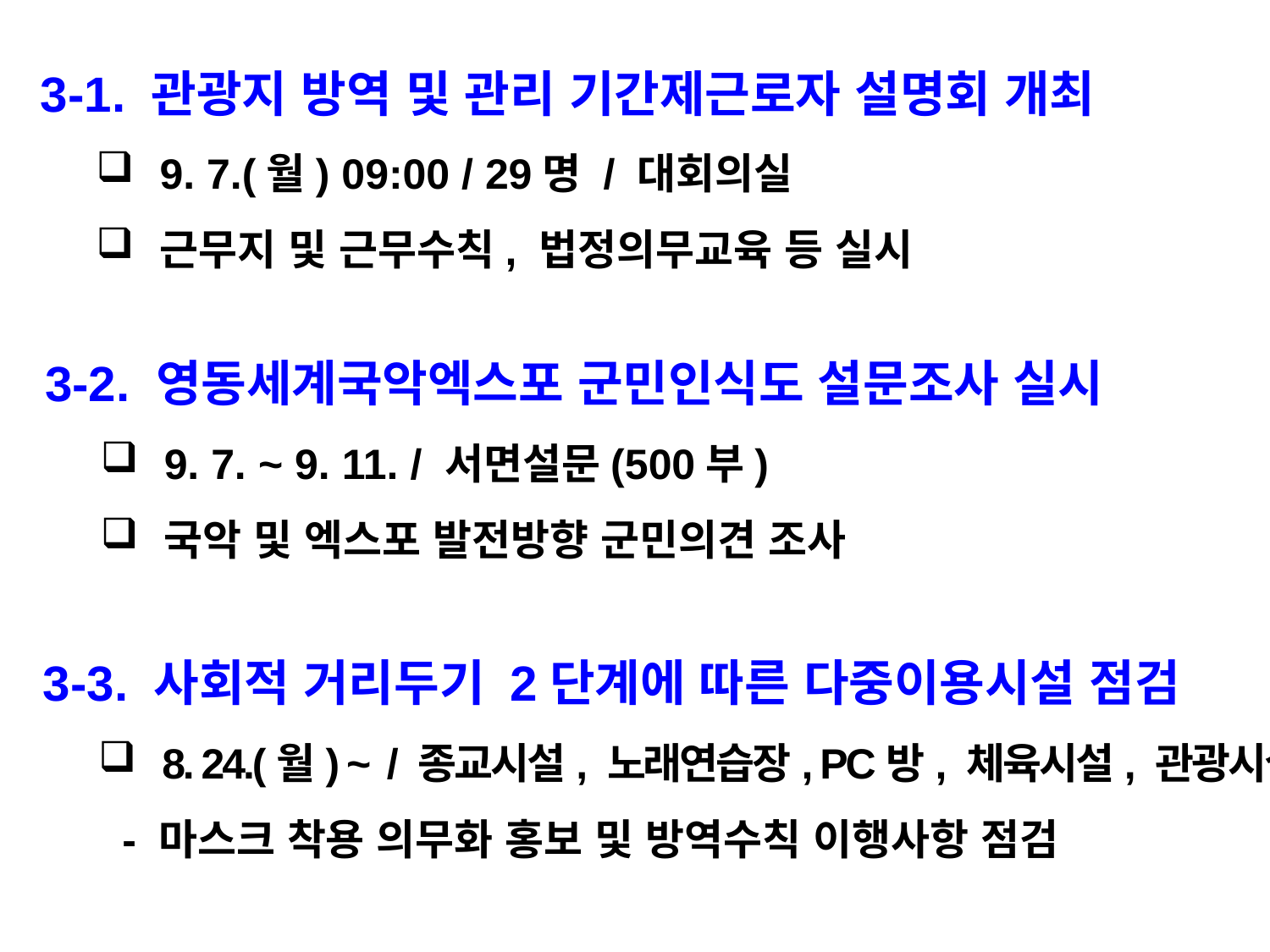

3-1. 관광지 방역 및 관리 기간제근로자 설명회 개최
9. 7.(월) 09:00 / 29명 / 대회의실
근무지 및 근무수칙, 법정의무교육 등 실시

3-2. 영동세계국악엑스포 군민인식도 설문조사 실시
9. 7. ~ 9. 11. / 서면설문(500부)
국악 및 엑스포 발전방향 군민의견 조사

3-3. 사회적 거리두기 2단계에 따른 다중이용시설 점검
8. 24.(월) ~  / 종교시설, 노래연습장, PC방, 체육시설, 관광시설 등
  - 마스크 착용 의무화 홍보 및 방역수칙 이행사항 점검